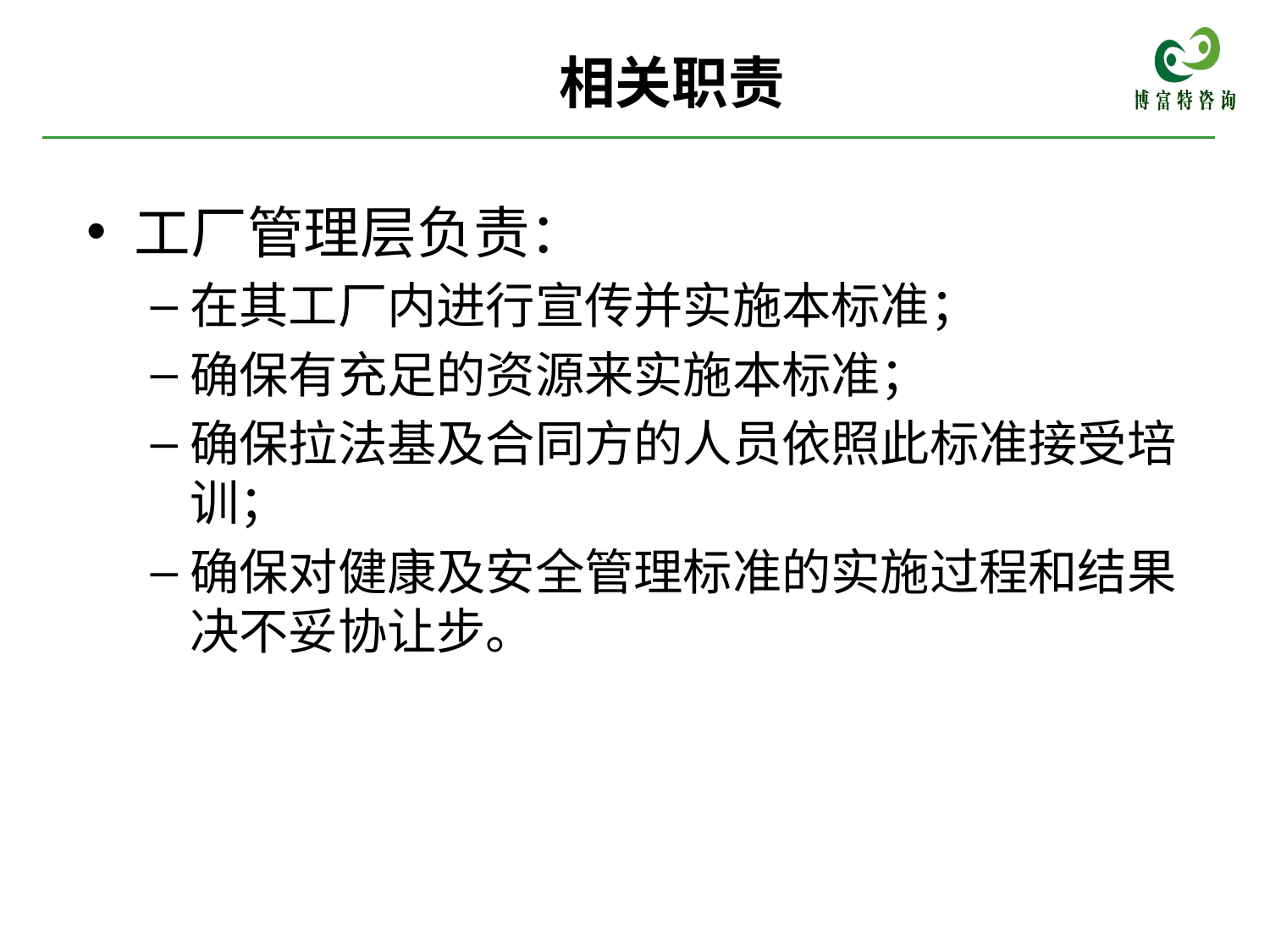

# 相关职责
工厂管理层负责：
在其工厂内进行宣传并实施本标准；
确保有充足的资源来实施本标准；
确保拉法基及合同方的人员依照此标准接受培训；
确保对健康及安全管理标准的实施过程和结果决不妥协让步。